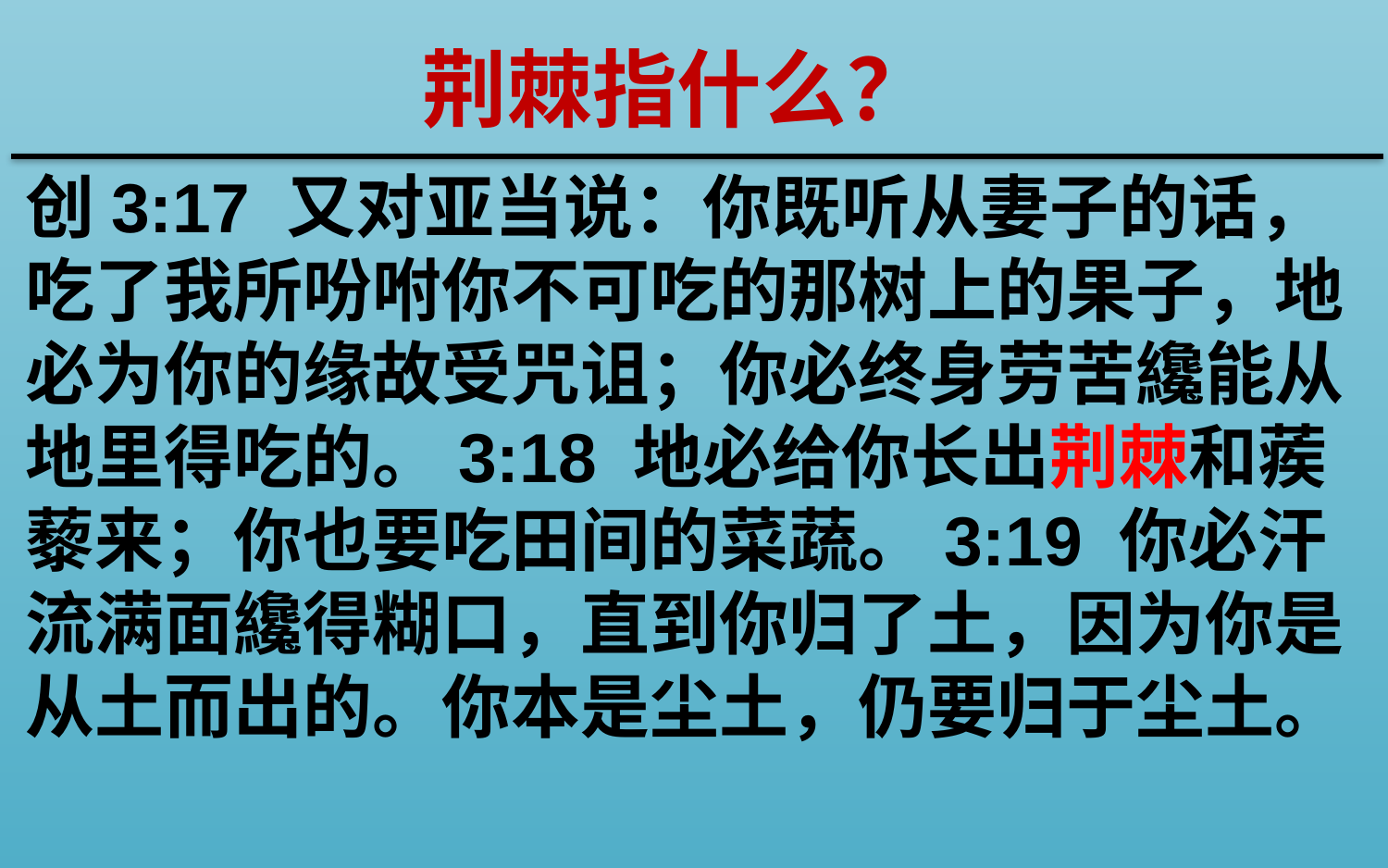

荆棘指什么？
创3:17 又对亚当说：你既听从妻子的话，吃了我所吩咐你不可吃的那树上的果子，地必为你的缘故受咒诅；你必终身劳苦纔能从地里得吃的。3:18 地必给你长出荆棘和蒺藜来；你也要吃田间的菜蔬。3:19 你必汗流满面纔得糊口，直到你归了土，因为你是从土而出的。你本是尘土，仍要归于尘土。